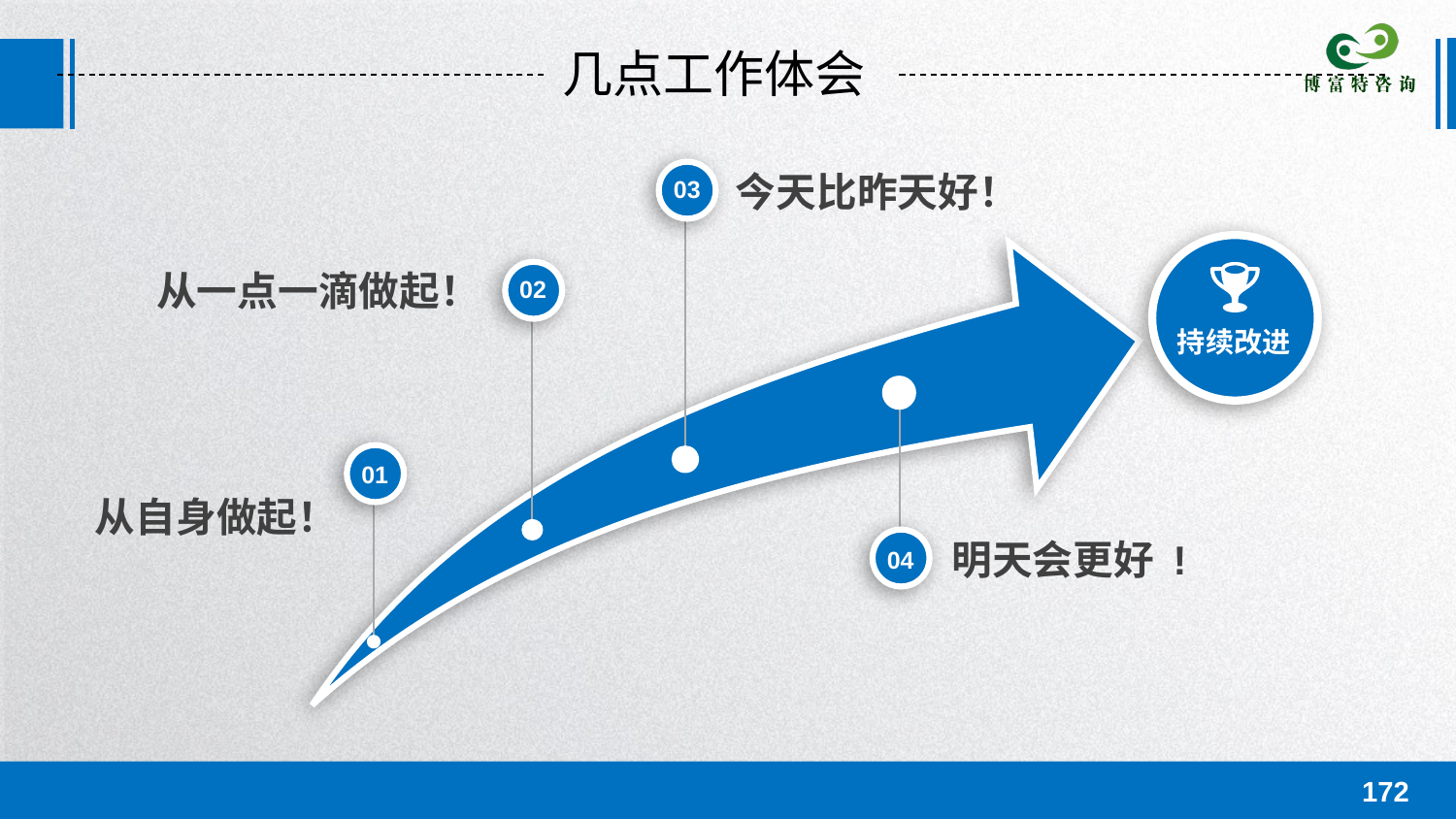

几点工作体会

今天比昨天好！
03

从一点一滴做起！
02

持续改进

01

从自身做起！

明天会更好 !
04